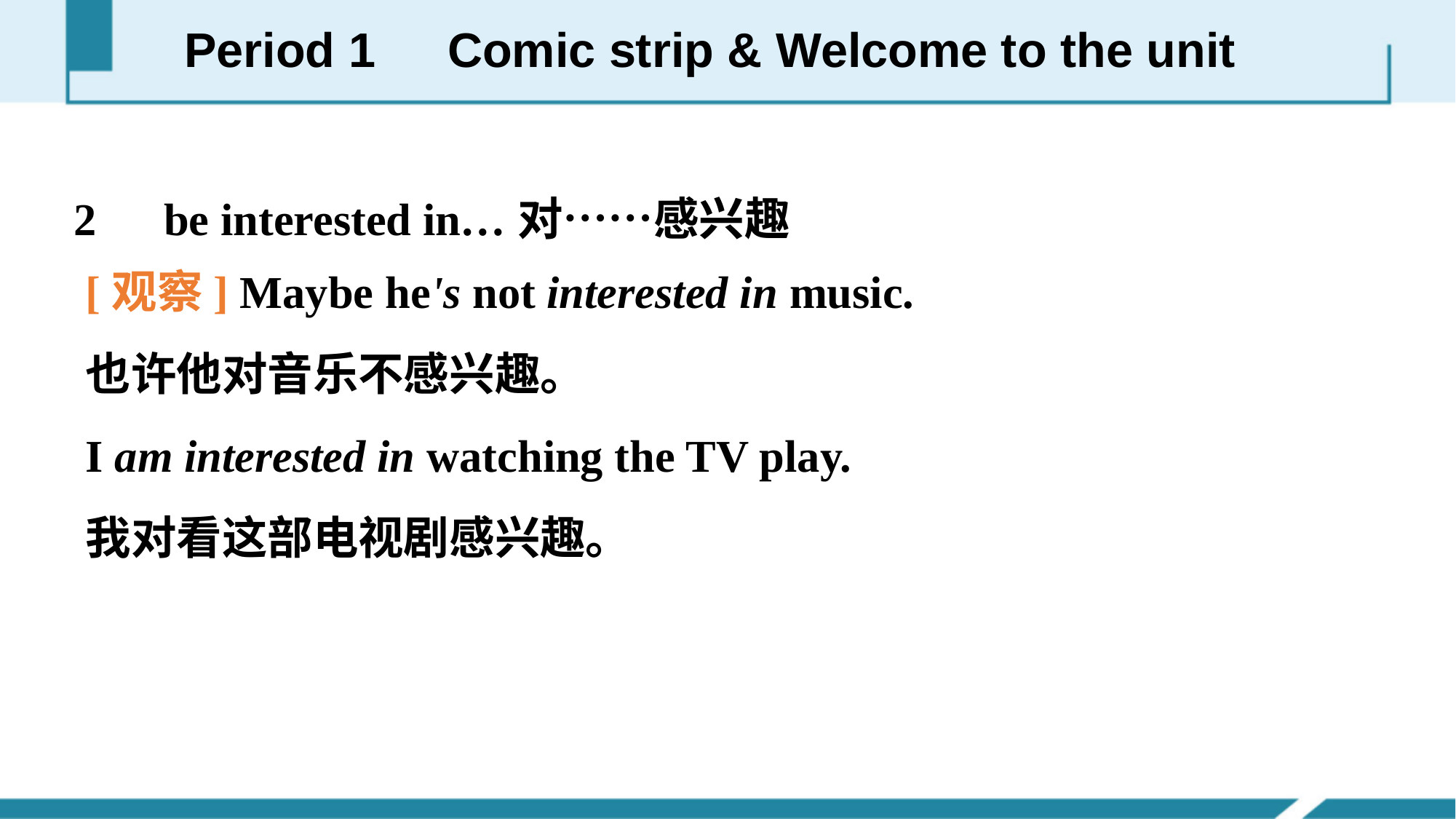

Period 1　Comic strip & Welcome to the unit
2　be interested in…对……感兴趣
[观察] Maybe he's not interested in music.
也许他对音乐不感兴趣。
I am interested in watching the TV play.
我对看这部电视剧感兴趣。